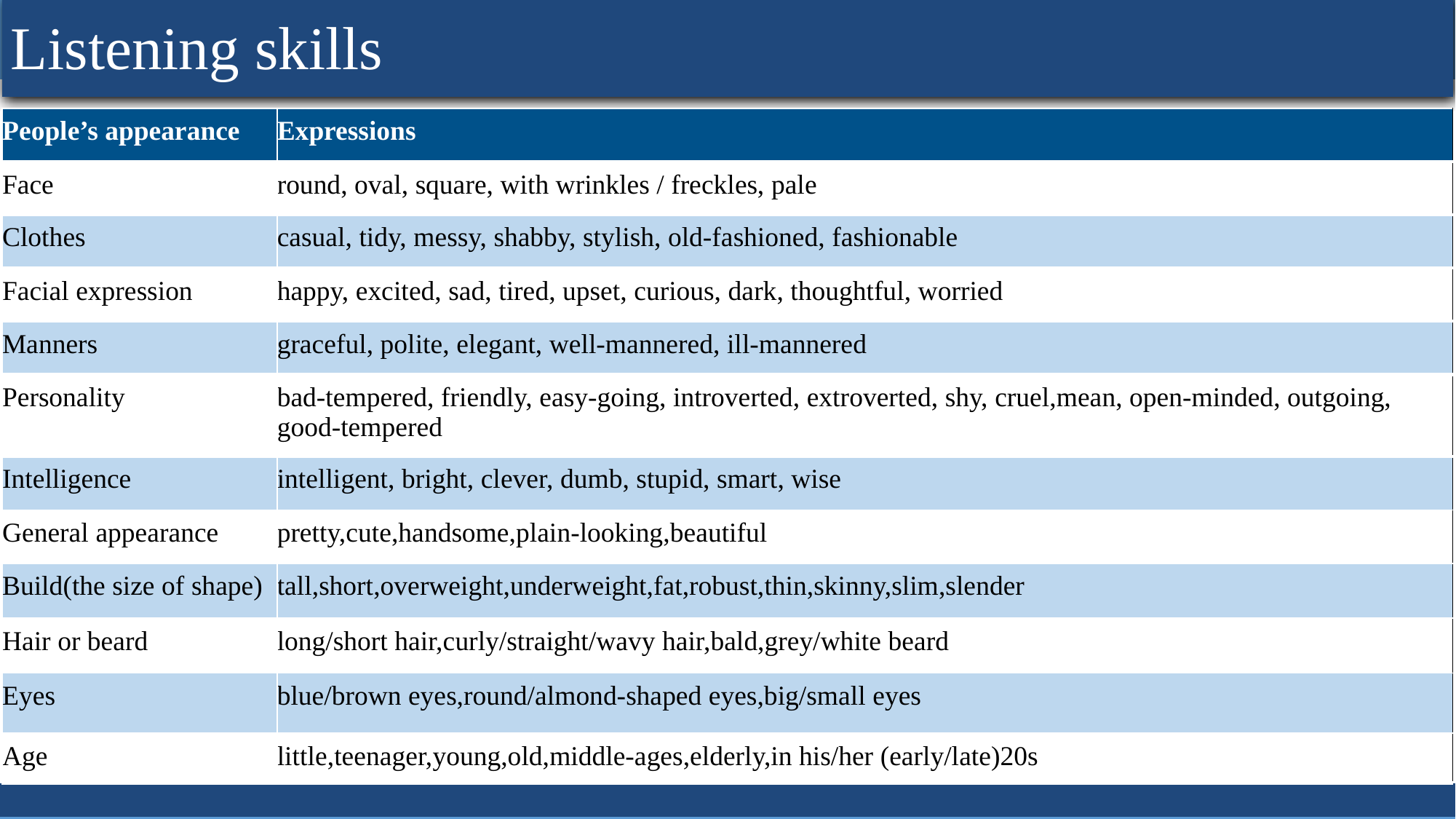

Listening skills
LOGO 输入标题内容
| People’s appearance | Expressions |
| --- | --- |
| Face | round, oval, square, with wrinkles / freckles, pale |
| Clothes | casual, tidy, messy, shabby, stylish, old-fashioned, fashionable |
| Facial expression | happy, excited, sad, tired, upset, curious, dark, thoughtful, worried |
| Manners | graceful, polite, elegant, well-mannered, ill-mannered |
| Personality | bad-tempered, friendly, easy-going, introverted, extroverted, shy, cruel,mean, open-minded, outgoing, good-tempered |
| Intelligence | intelligent, bright, clever, dumb, stupid, smart, wise |
| General appearance | pretty,cute,handsome,plain-looking,beautiful |
| Build(the size of shape) | tall,short,overweight,underweight,fat,robust,thin,skinny,slim,slender |
| Hair or beard | long/short hair,curly/straight/wavy hair,bald,grey/white beard |
| Eyes | blue/brown eyes,round/almond-shaped eyes,big/small eyes |
| Age | little,teenager,young,old,middle-ages,elderly,in his/her (early/late)20s |